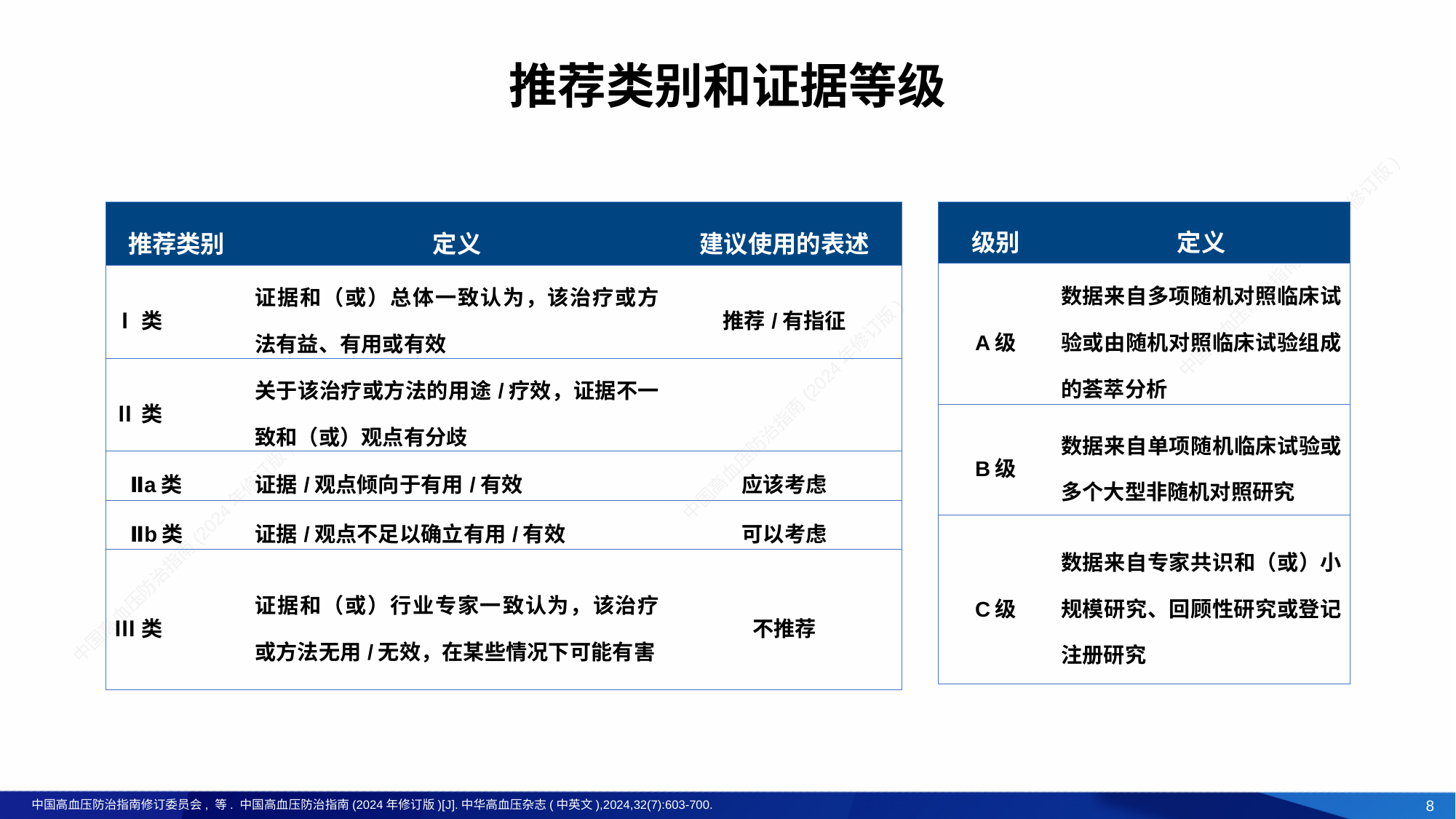

# 推荐类别和证据等级
| 推荐类别 | 定义 | 建议使用的表述 |
| --- | --- | --- |
| Ⅰ类 | 证据和（或）总体一致认为，该治疗或方法有益、有用或有效 | 推荐/有指征 |
| Ⅱ类 | 关于该治疗或方法的用途/疗效，证据不一致和（或）观点有分歧 |  |
| Ⅱa类 | 证据/观点倾向于有用/有效 | 应该考虑 |
| Ⅱb类 | 证据/观点不足以确立有用/有效 | 可以考虑 |
| Ⅲ类 | 证据和（或）行业专家一致认为，该治疗或方法无用/无效，在某些情况下可能有害 | 不推荐 |
| 级别 | 定义 |
| --- | --- |
| A级 | 数据来自多项随机对照临床试验或由随机对照临床试验组成的荟萃分析 |
| B级 | 数据来自单项随机临床试验或多个大型非随机对照研究 |
| C级 | 数据来自专家共识和（或）小规模研究、回顾性研究或登记注册研究 |